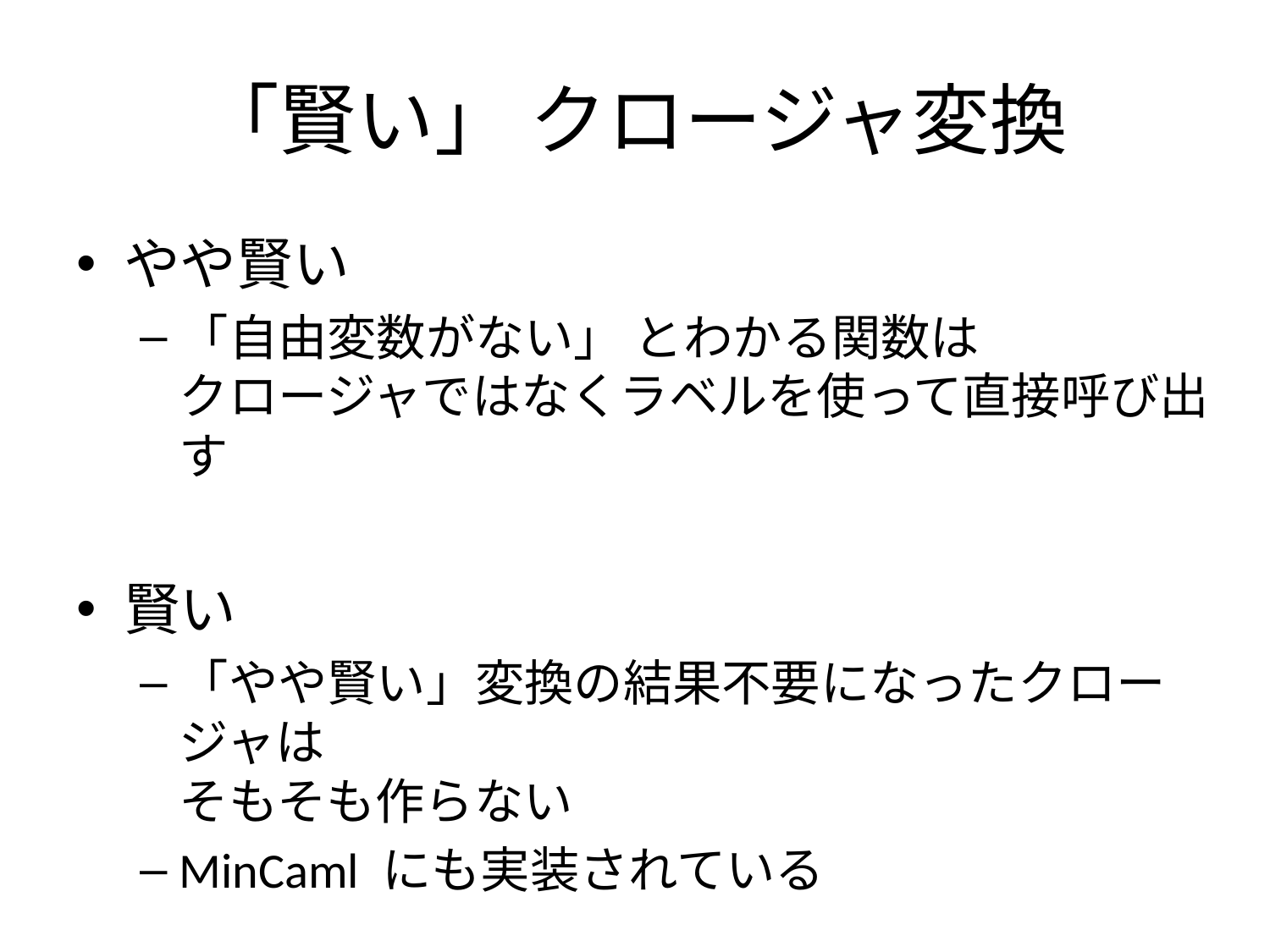

# 「賢い」 クロージャ変換
やや賢い
「自由変数がない」 とわかる関数は
クロージャではなくラベルを使って直接呼び出す

賢い
「やや賢い」変換の結果不要になったクロージャは
そもそも作らない
MinCaml にも実装されている